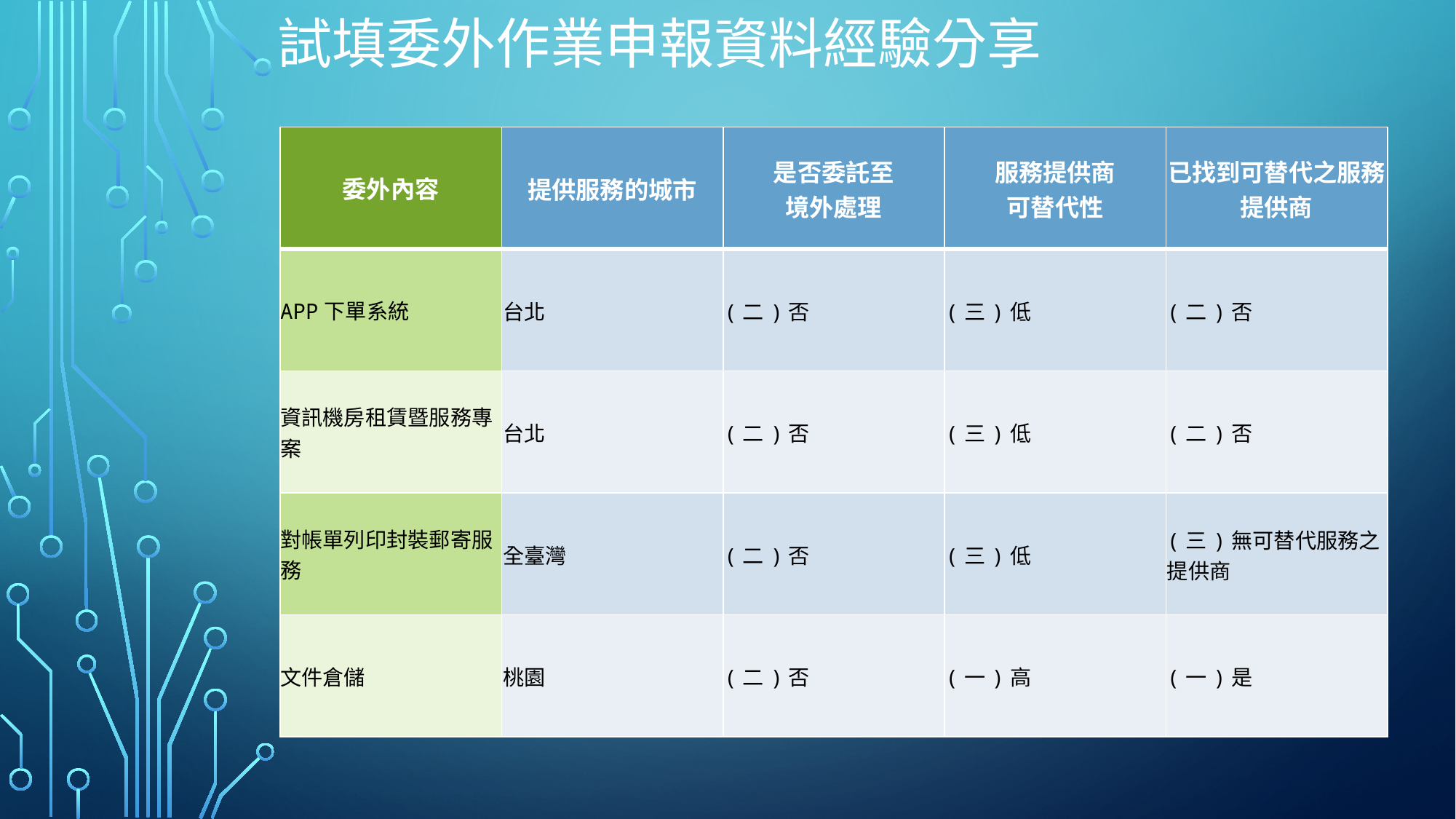

試填委外作業申報資料經驗分享
| 委外內容 | 提供服務的城市 | 是否委託至 境外處理 | 服務提供商 可替代性 | 已找到可替代之服務提供商 |
| --- | --- | --- | --- | --- |
| APP下單系統 | 台北 | (二)否 | (三)低 | (二)否 |
| 資訊機房租賃暨服務專案 | 台北 | (二)否 | (三)低 | (二)否 |
| 對帳單列印封裝郵寄服務 | 全臺灣 | (二)否 | (三)低 | (三)無可替代服務之提供商 |
| 文件倉儲 | 桃園 | (二)否 | (一)高 | (一)是 |